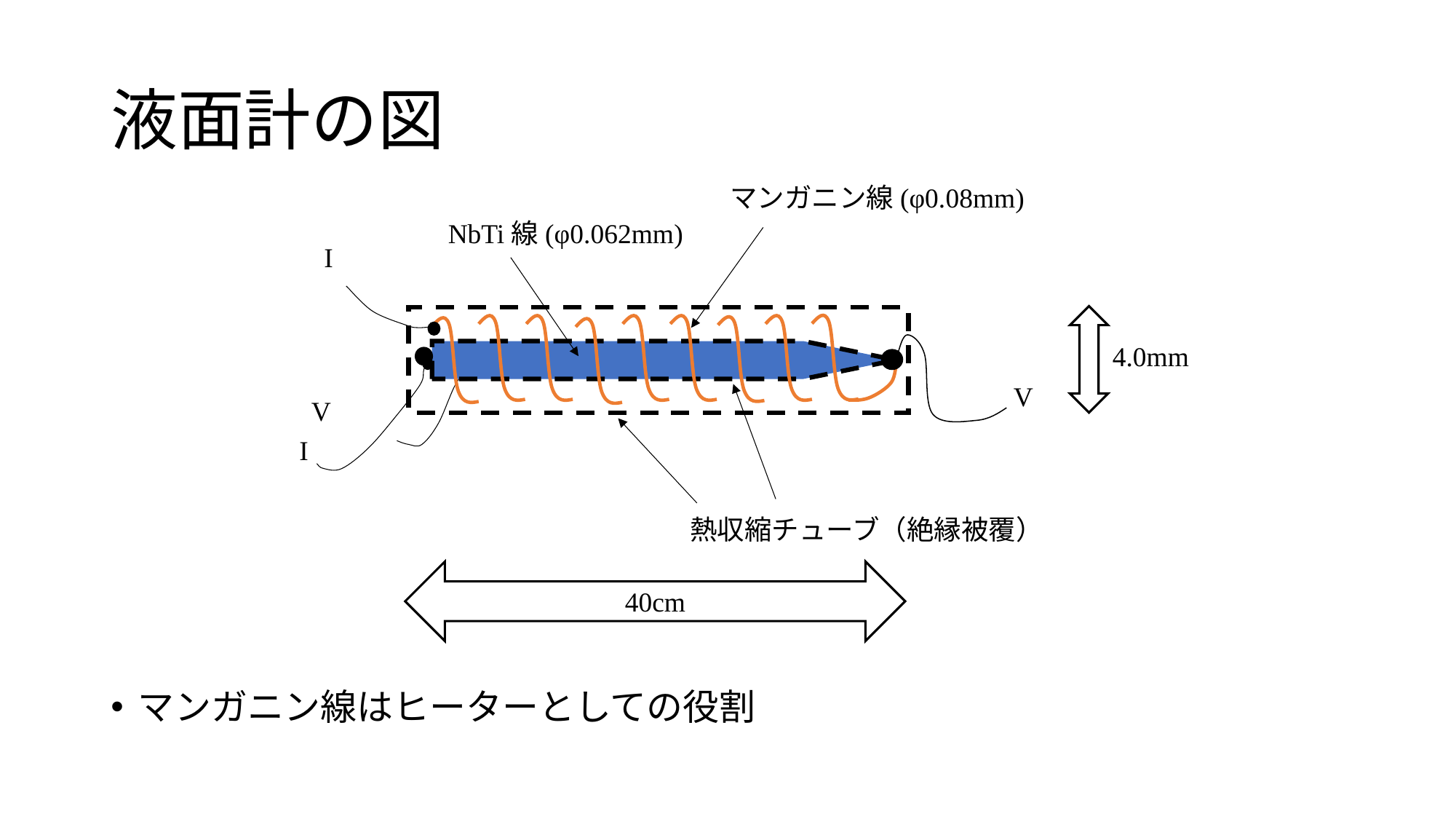

# 液面計の図

マンガニン線(φ0.08mm)
NbTi線(φ0.062mm)
I

V
V
I
熱収縮チューブ（絶縁被覆）

4.0mm
40cm

マンガニン線はヒーターとしての役割